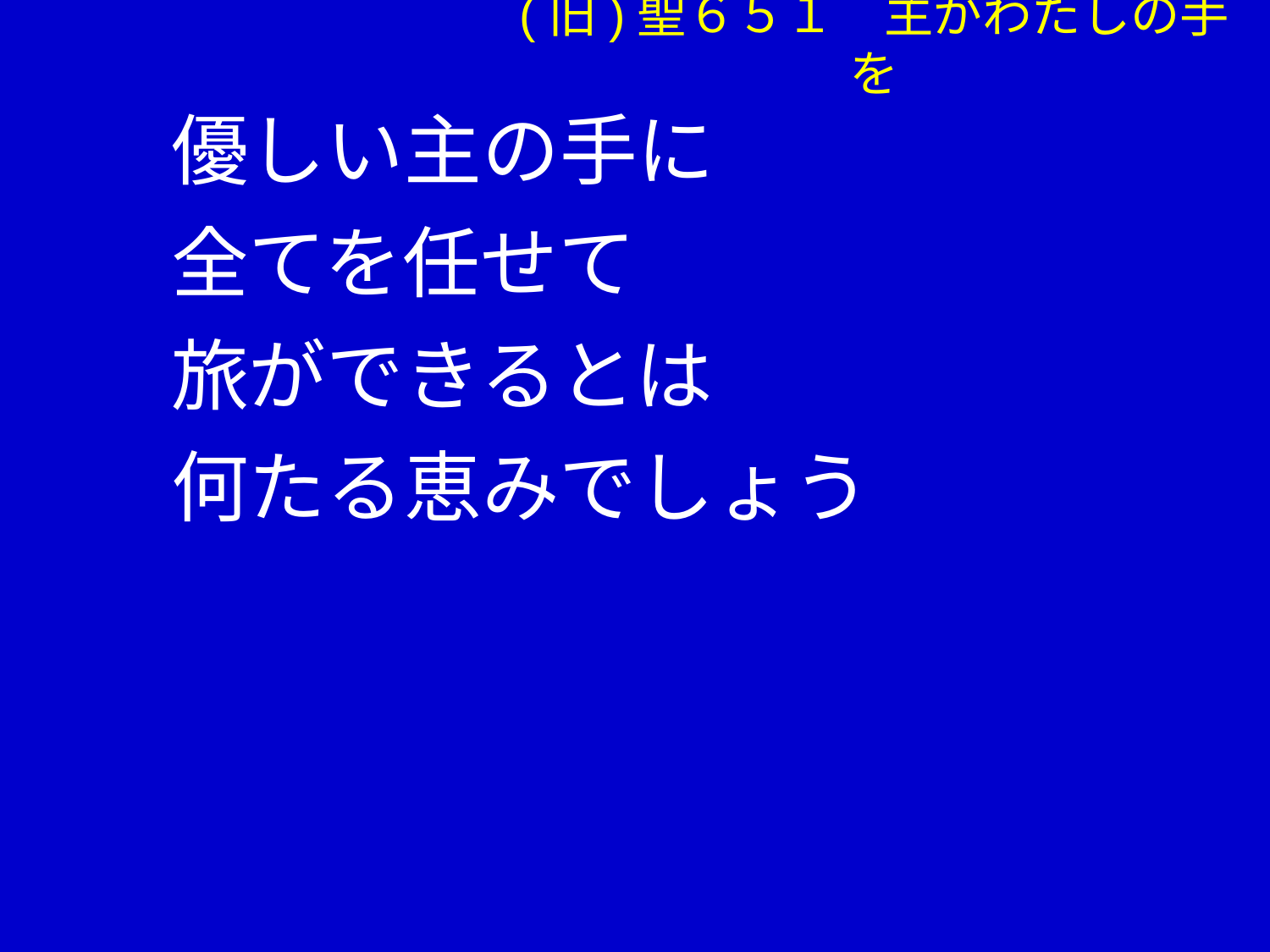

(旧)聖６５１　主がわたしの手を
　　優しい主の手に
　　全てを任せて
　　旅ができるとは
　　何たる恵みでしょう